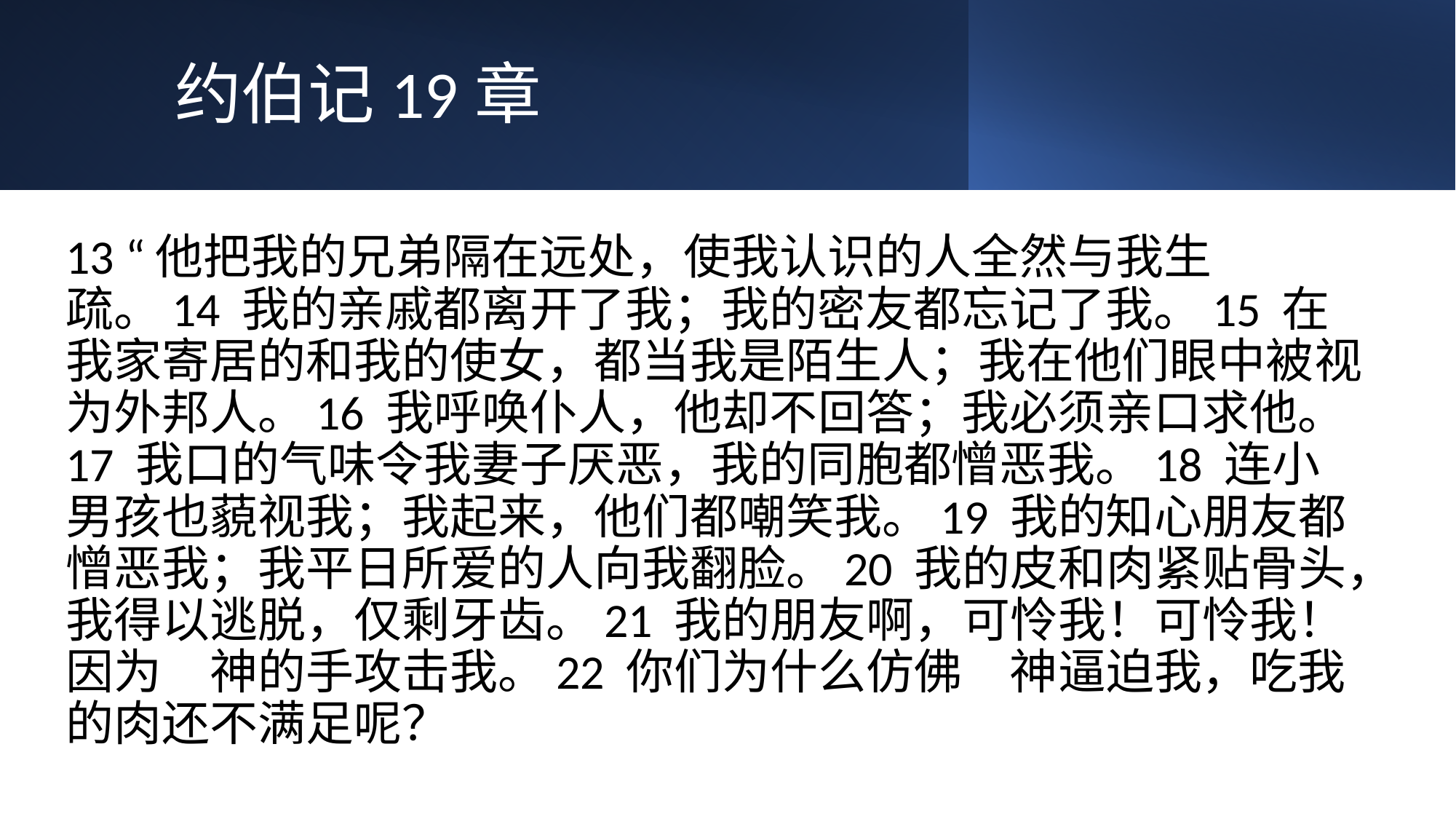

# 约伯记19章
13 “他把我的兄弟隔在远处，使我认识的人全然与我生疏。14 我的亲戚都离开了我；我的密友都忘记了我。15 在我家寄居的和我的使女，都当我是陌生人；我在他们眼中被视为外邦人。16 我呼唤仆人，他却不回答；我必须亲口求他。17 我口的气味令我妻子厌恶，我的同胞都憎恶我。18 连小男孩也藐视我；我起来，他们都嘲笑我。19 我的知心朋友都憎恶我；我平日所爱的人向我翻脸。20 我的皮和肉紧贴骨头，我得以逃脱，仅剩牙齿。21 我的朋友啊，可怜我！可怜我！因为　神的手攻击我。22 你们为什么仿佛　神逼迫我，吃我的肉还不满足呢？